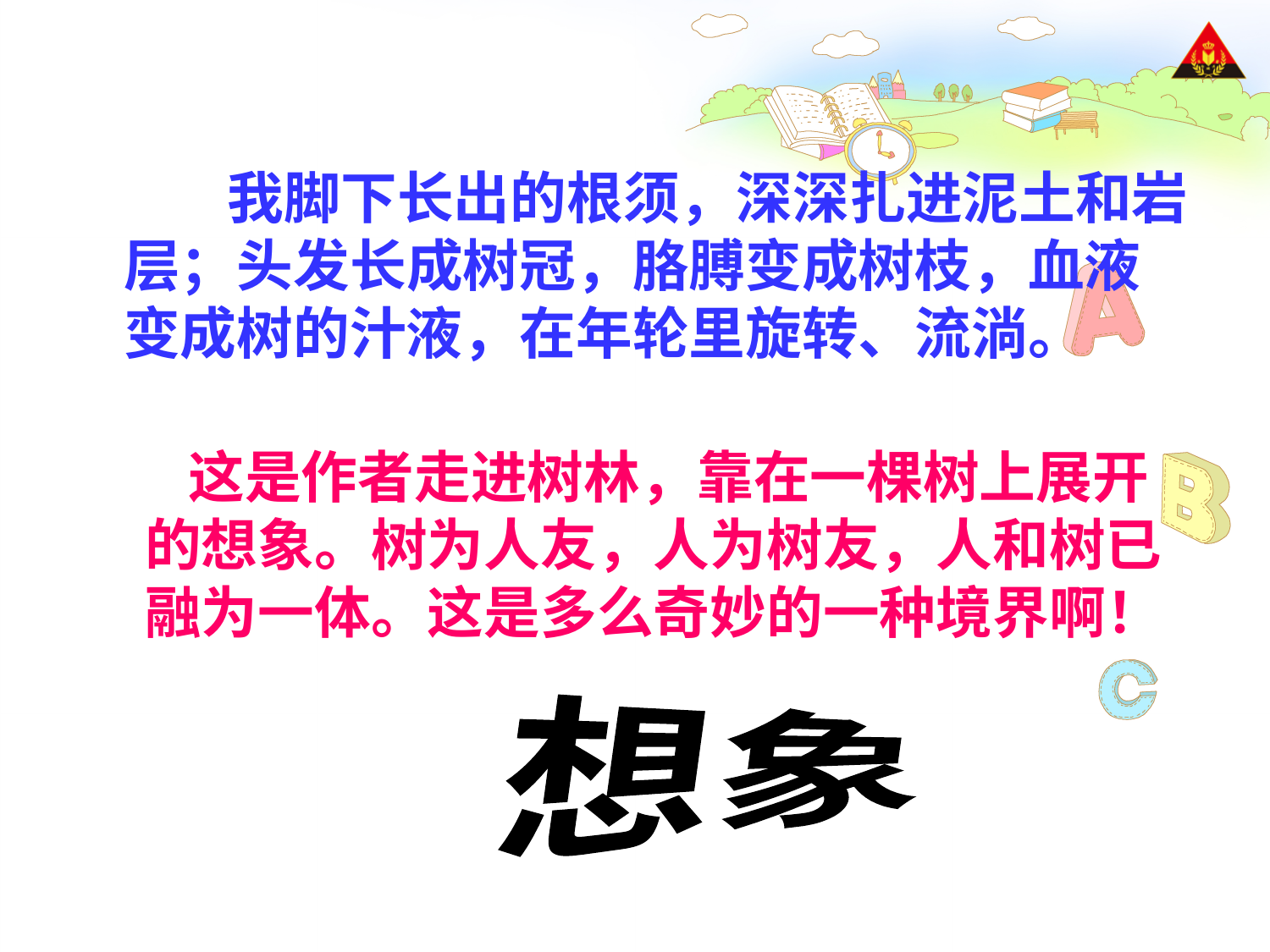

我脚下长出的根须，深深扎进泥土和岩层；头发长成树冠，胳膊变成树枝，血液变成树的汁液，在年轮里旋转、流淌。
      这是作者走进树林，靠在一棵树上展开的想象。树为人友，人为树友，人和树已融为一体。这是多么奇妙的一种境界啊！
想象